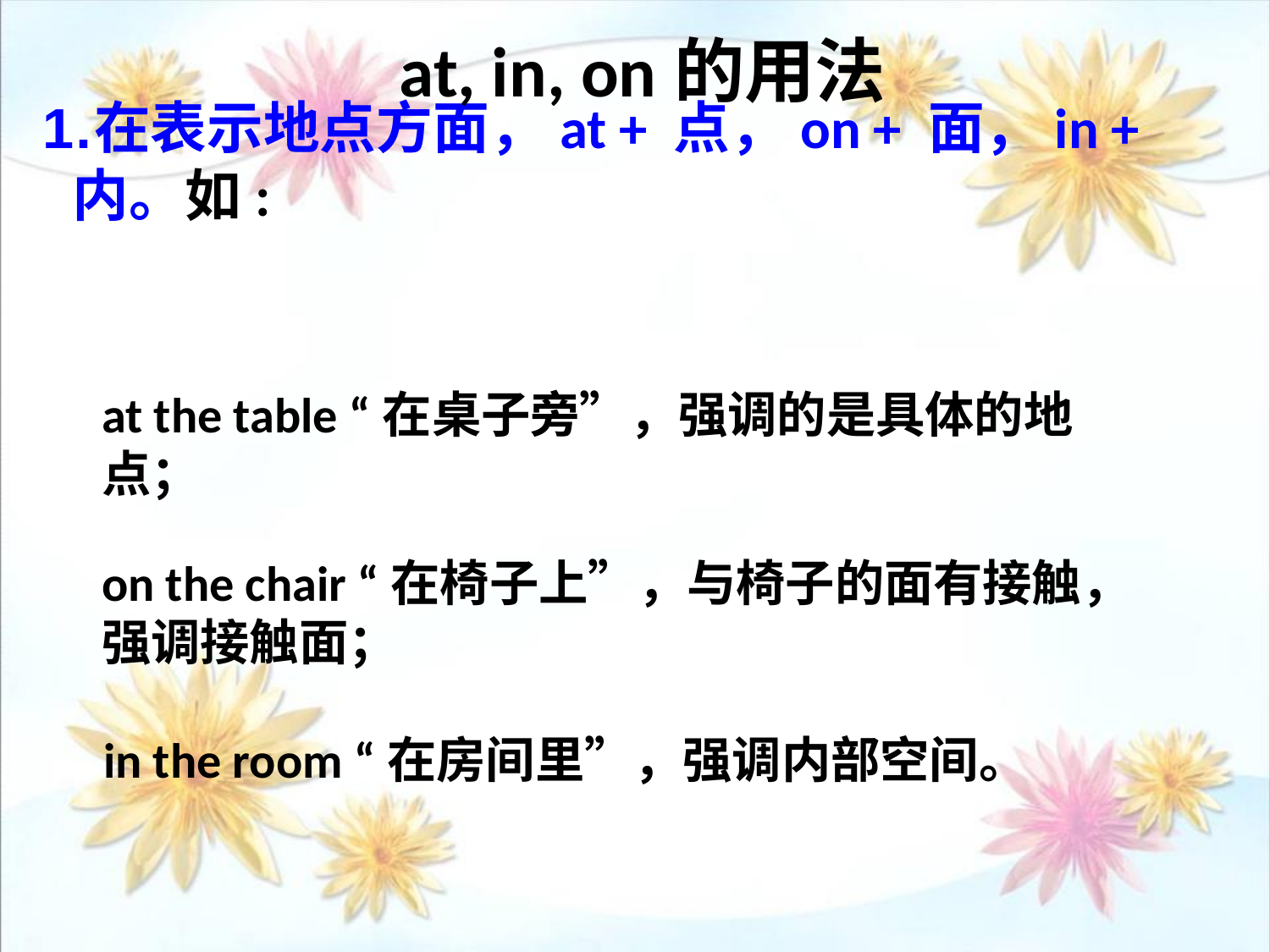

at, in, on的用法
在表示地点方面，at + 点，on + 面，in +内。如:
at the table “在桌子旁”，强调的是具体的地点；
on the chair “在椅子上”，与椅子的面有接触，强调接触面；
in the room “在房间里”，强调内部空间。